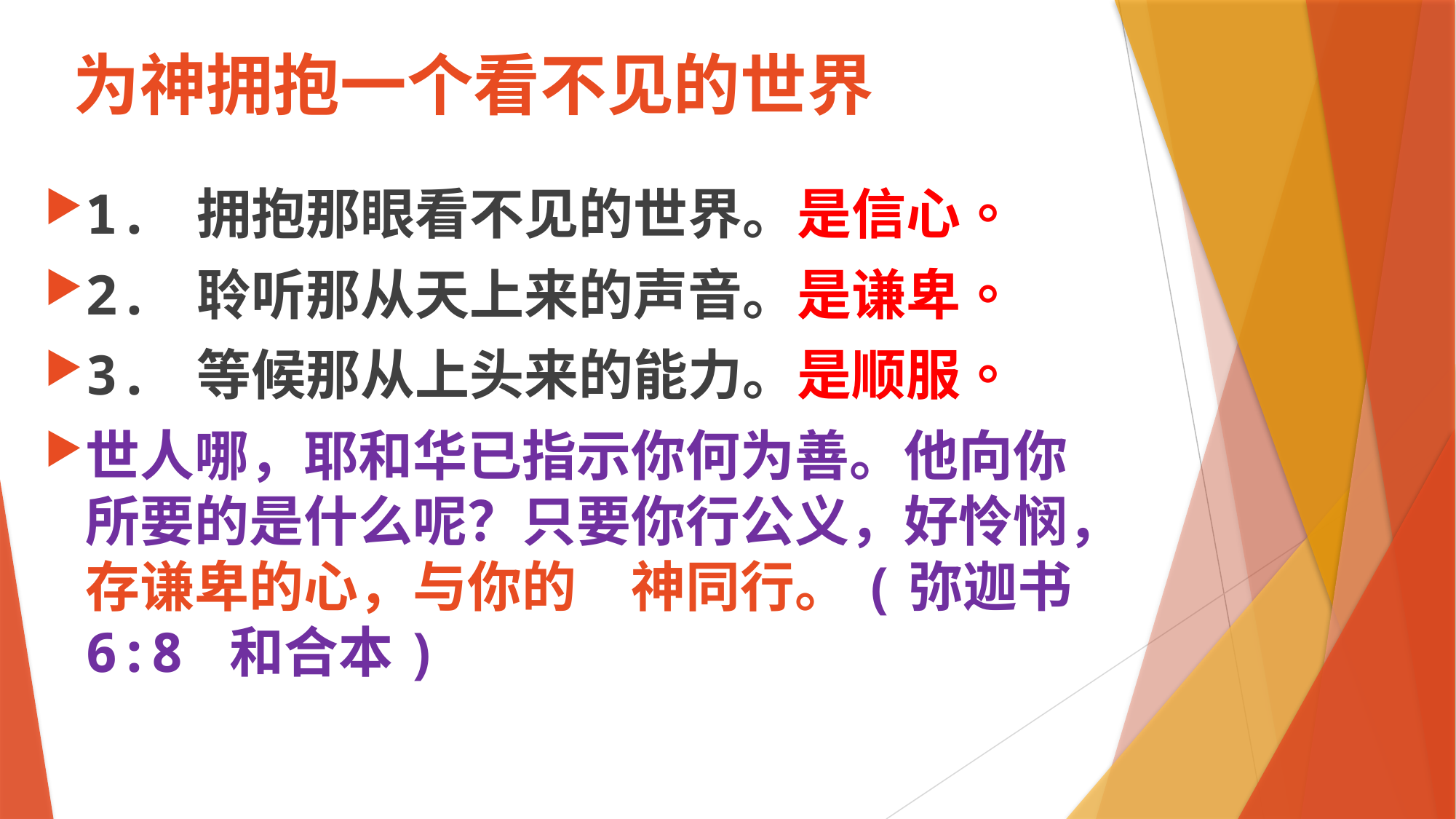

# 为神拥抱一个看不见的世界
1. 拥抱那眼看不见的世界。是信心。
2. 聆听那从天上来的声音。是谦卑。
3. 等候那从上头来的能力。是顺服。
世人哪，耶和华已指示你何为善。他向你所要的是什么呢？只要你行公义，好怜悯，存谦卑的心，与你的　神同行。(弥迦书 6:8 和合本)